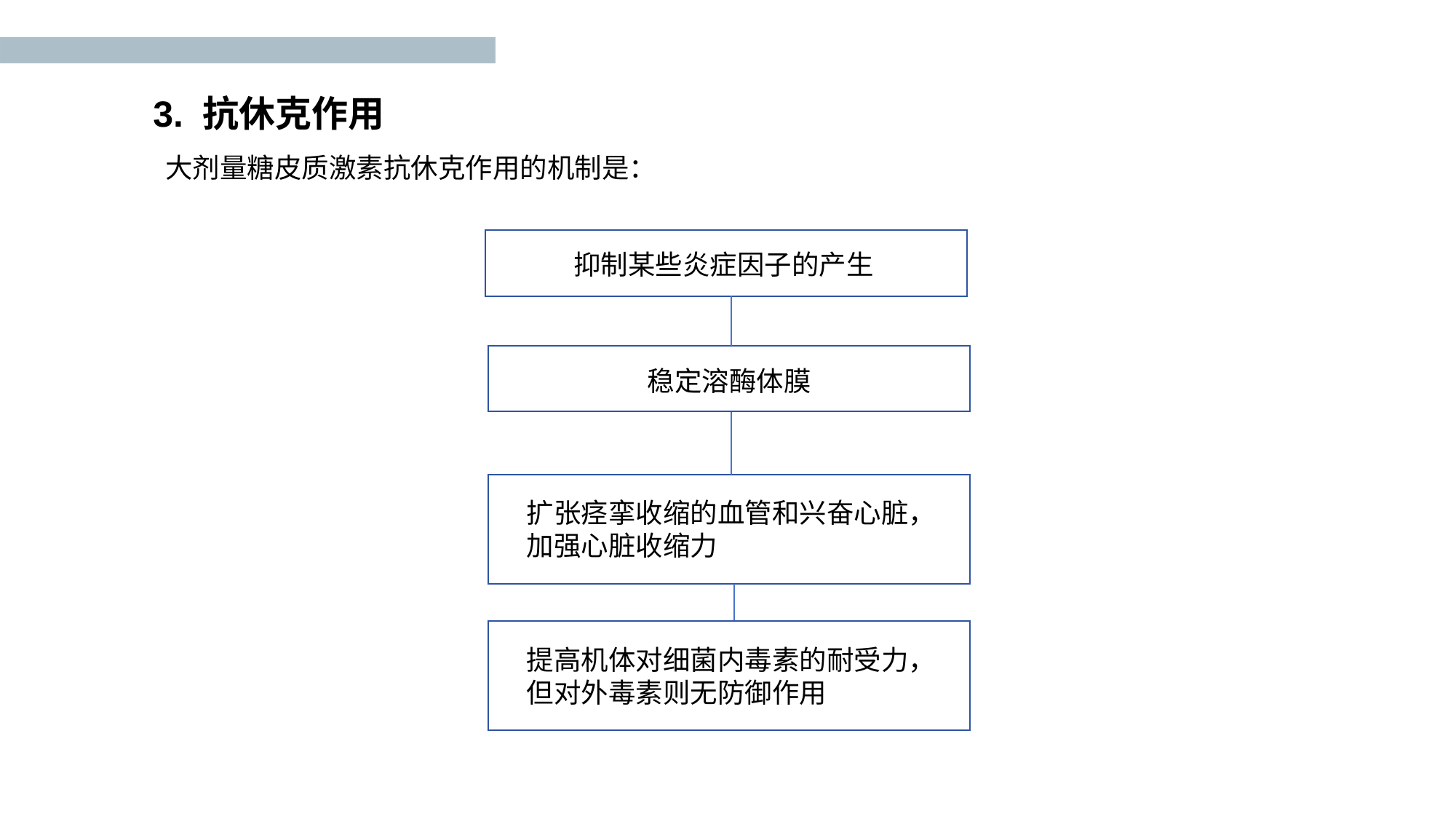

3. 抗休克作用
大剂量糖皮质激素抗休克作用的机制是：
抑制某些炎症因子的产生
抑制某些炎症因子的产生
抑制某些炎症因子的产生
稳定溶酶体膜
扩张痉挛收缩的血管和兴奋心脏，加强心脏收缩力
扩张痉挛收缩的血管和兴奋心脏，加强心脏收缩力

提高机体对细菌内毒素的耐受力，但对外毒素则无防御作用